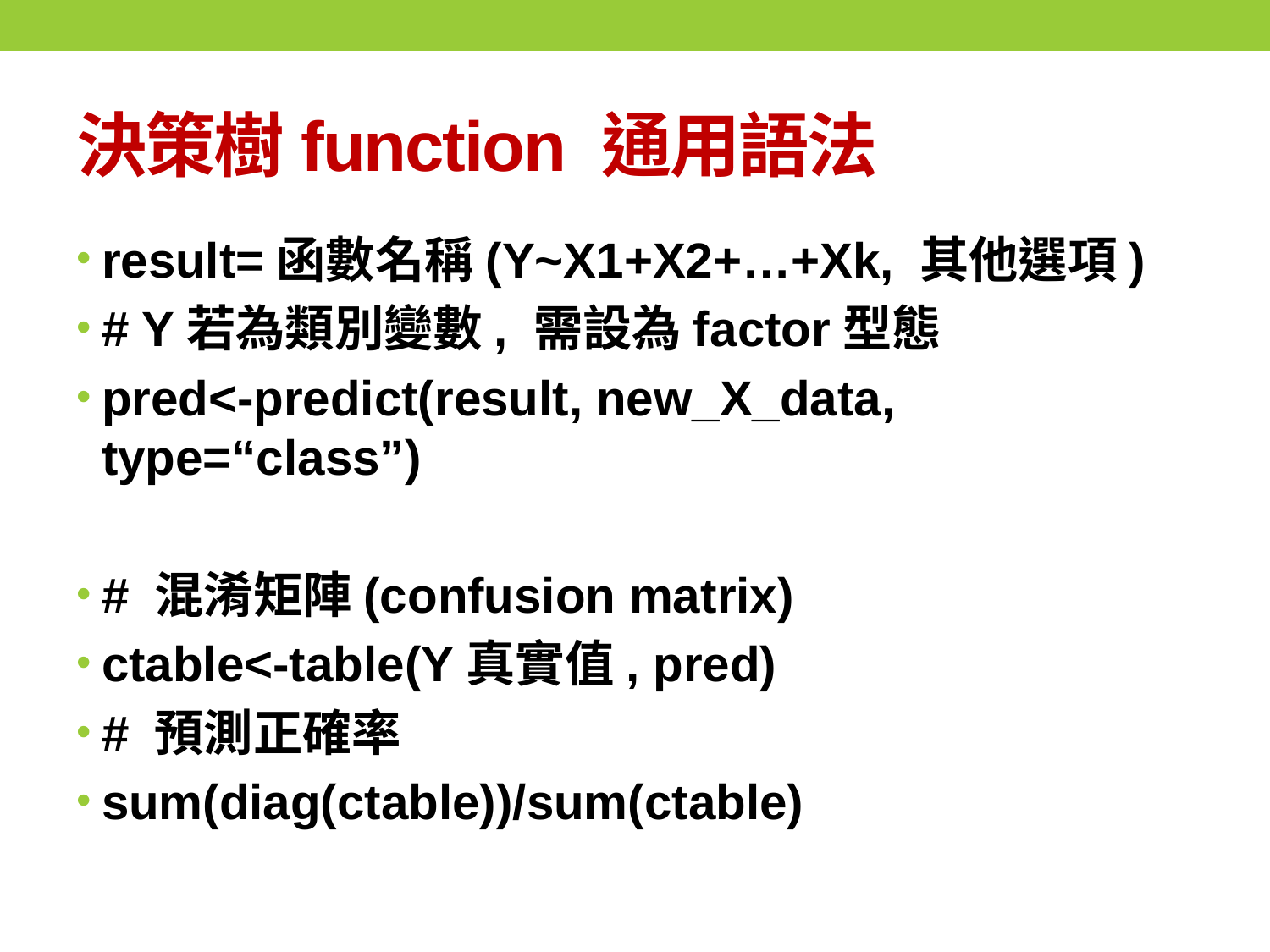

# 決策樹function 通用語法
result=函數名稱(Y~X1+X2+…+Xk, 其他選項)
# Y若為類別變數, 需設為factor型態
pred<-predict(result, new_X_data, type=“class”)

# 混淆矩陣(confusion matrix)
ctable<-table(Y真實值, pred)
# 預測正確率
sum(diag(ctable))/sum(ctable)